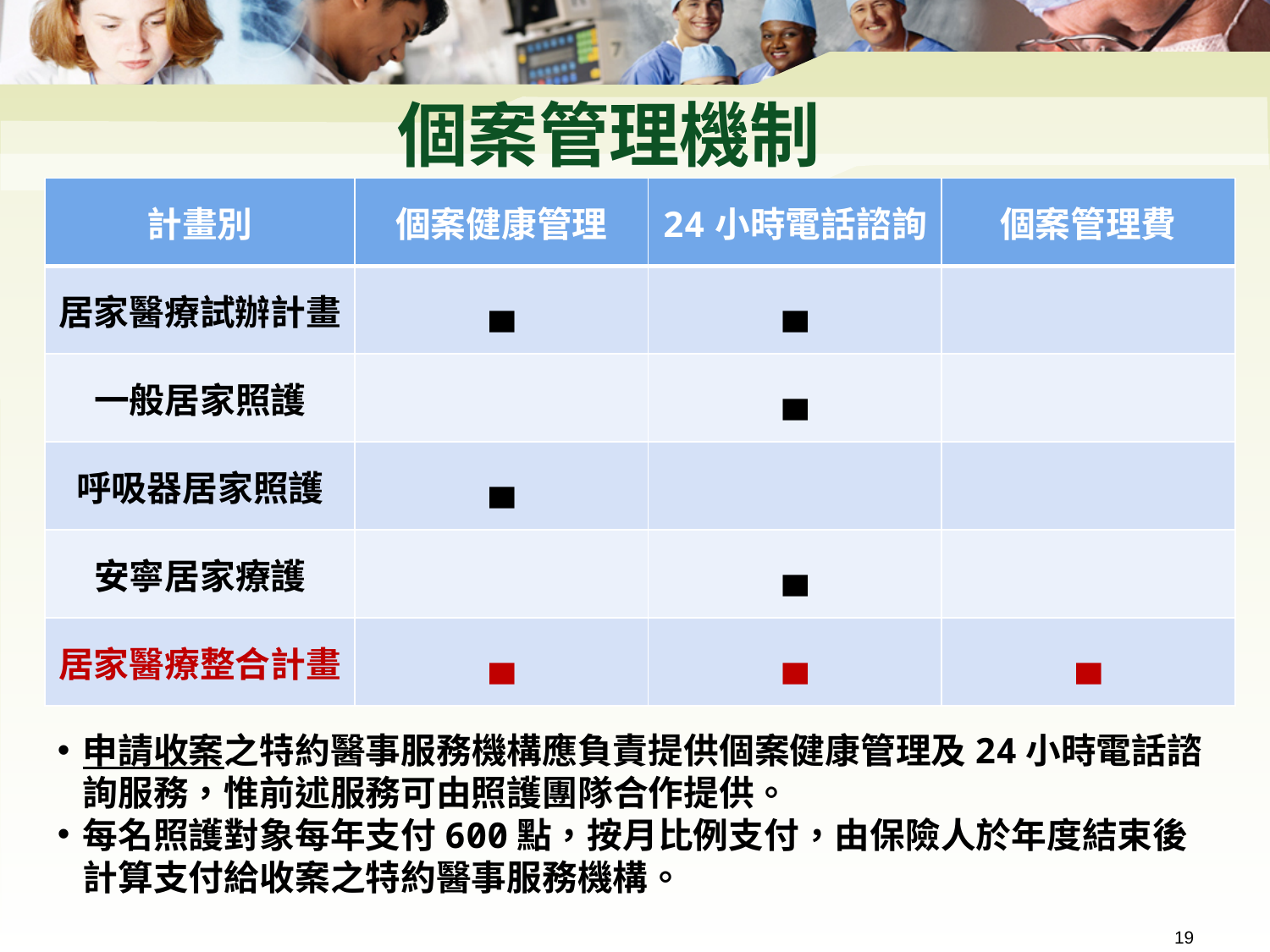

# 個案管理機制
| 計畫別 | 個案健康管理 | 24小時電話諮詢 | 個案管理費 |
| --- | --- | --- | --- |
| 居家醫療試辦計畫 | ▄ | ▄ |  |
| 一般居家照護 |  | ▄ |  |
| 呼吸器居家照護 | ▄ |  |  |
| 安寧居家療護 |  | ▄ |  |
| 居家醫療整合計畫 | ▄ | ▄ | ▄ |
申請收案之特約醫事服務機構應負責提供個案健康管理及24小時電話諮詢服務，惟前述服務可由照護團隊合作提供。
每名照護對象每年支付600點，按月比例支付，由保險人於年度結束後計算支付給收案之特約醫事服務機構。
19